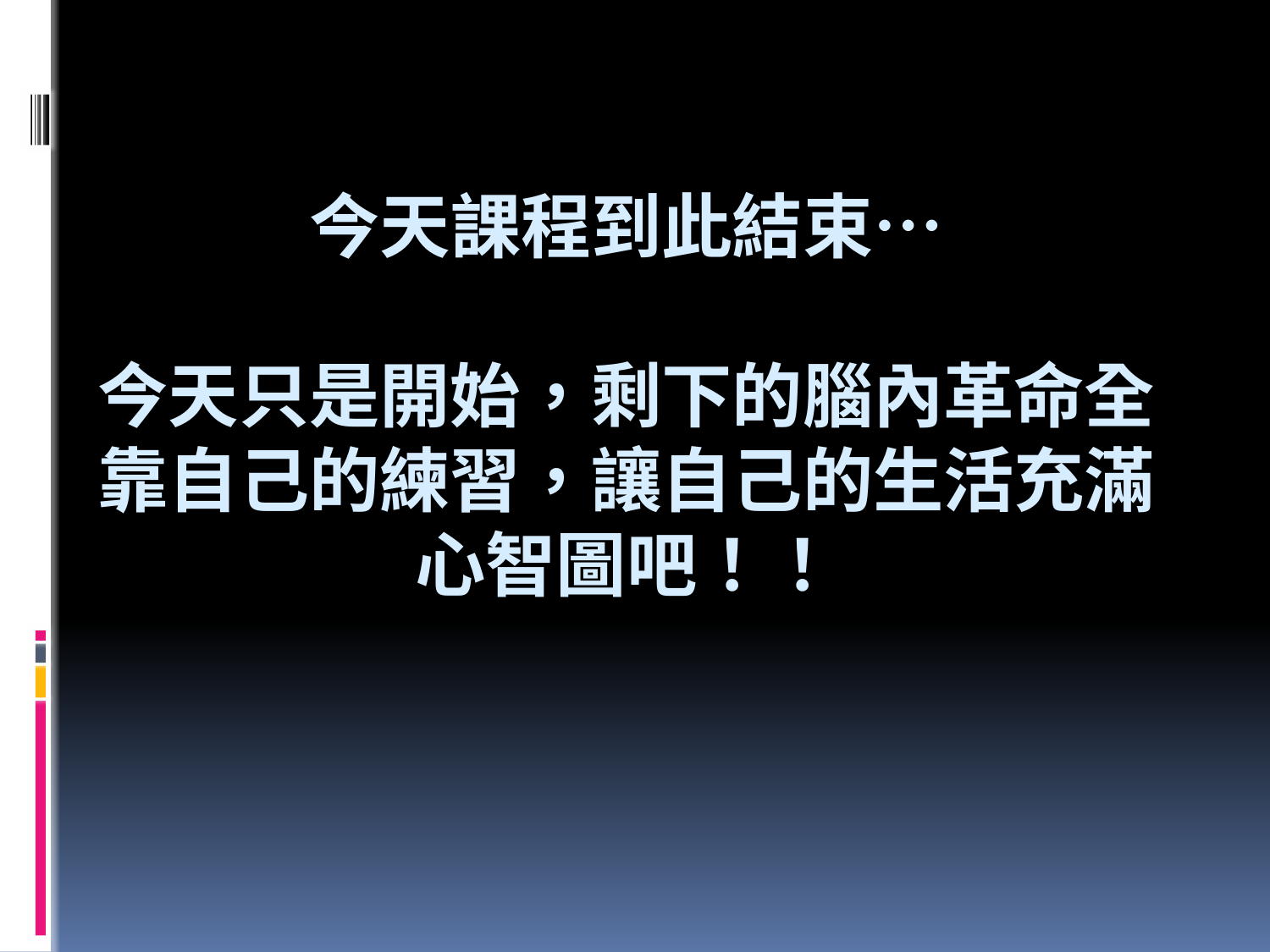

# 今天課程到此結束… 今天只是開始，剩下的腦內革命全靠自己的練習，讓自己的生活充滿心智圖吧！！